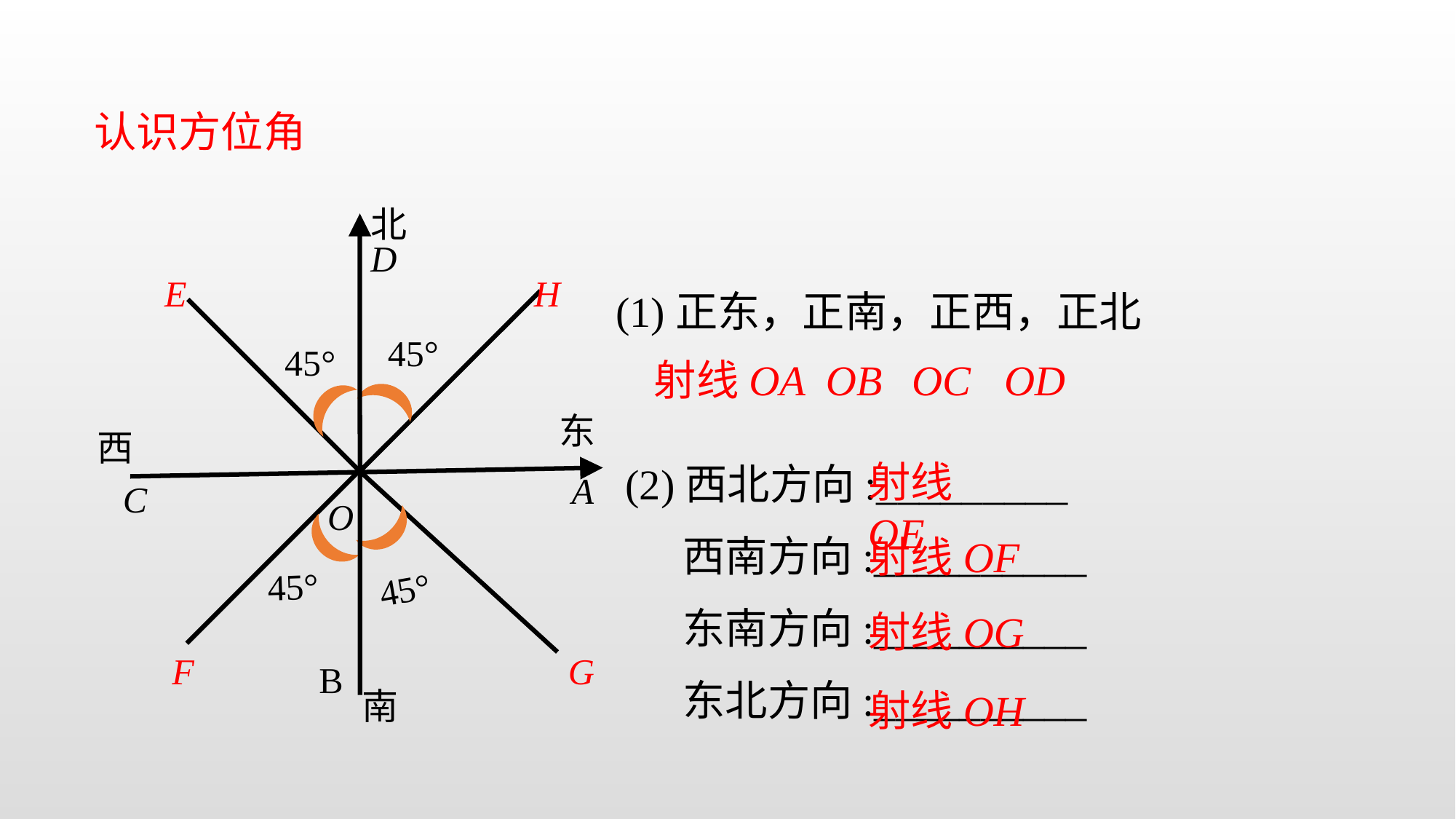

认识方位角
北

D
E

H

(1)正东，正南，正西，正北
45°
45°
OC
OD
射线OA
OB

东
西
射线OE
(2)西北方向:_________
     西南方向:__________
     东南方向:__________
     东北方向:__________
A

C

F

G
O

射线OF
45°
45°
射线OG
B
南
射线OH